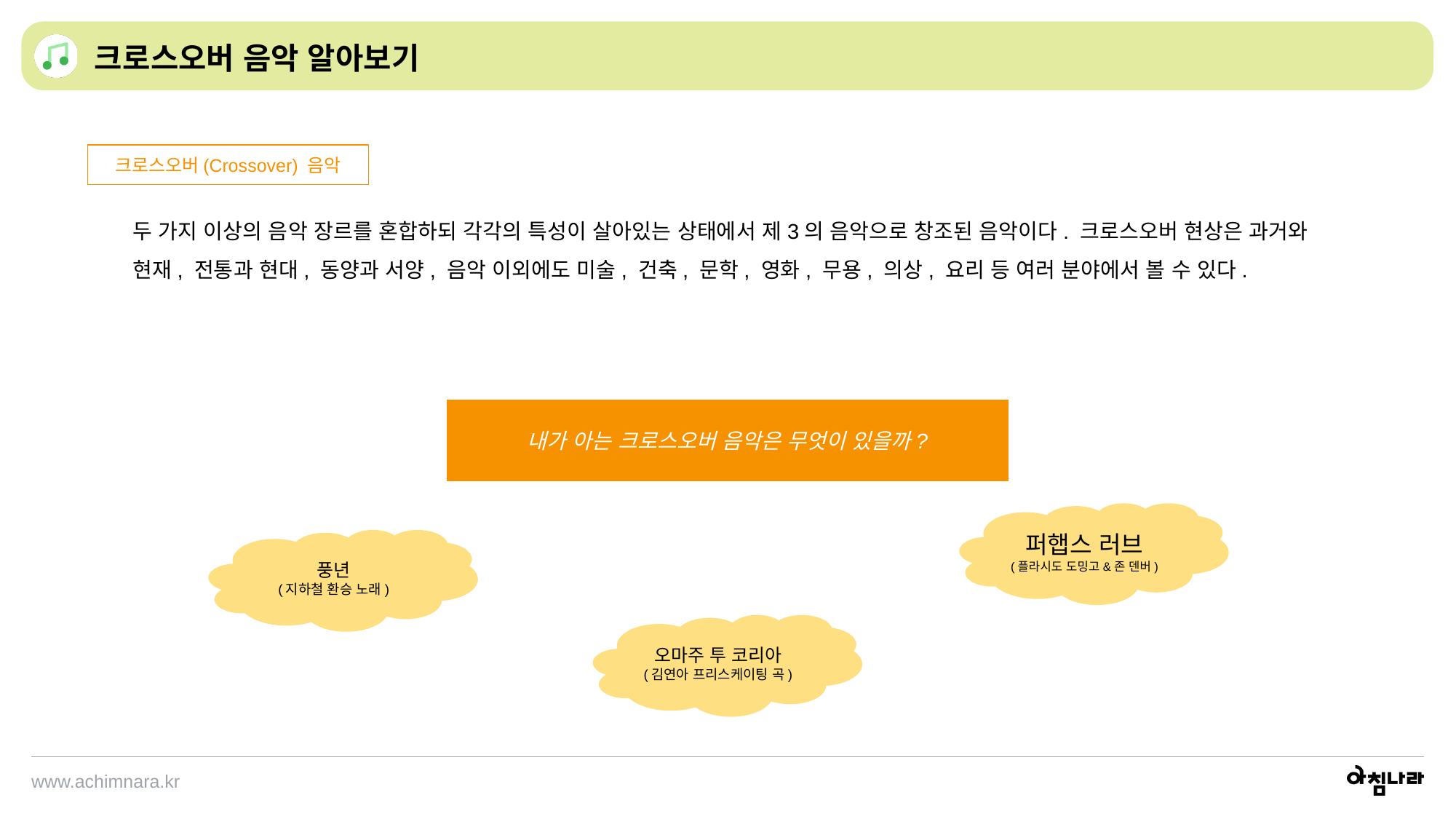

크로스오버 음악 알아보기
크로스오버(Crossover) 음악
두 가지 이상의 음악 장르를 혼합하되 각각의 특성이 살아있는 상태에서 제3의 음악으로 창조된 음악이다. 크로스오버 현상은 과거와 현재, 전통과 현대, 동양과 서양, 음악 이외에도 미술, 건축, 문학, 영화, 무용, 의상, 요리 등 여러 분야에서 볼 수 있다.
내가 아는 크로스오버 음악은 무엇이 있을까?
퍼햅스 러브
(플라시도 도밍고&존 덴버)
풍년
(지하철 환승 노래)
오마주 투 코리아
(김연아 프리스케이팅 곡)